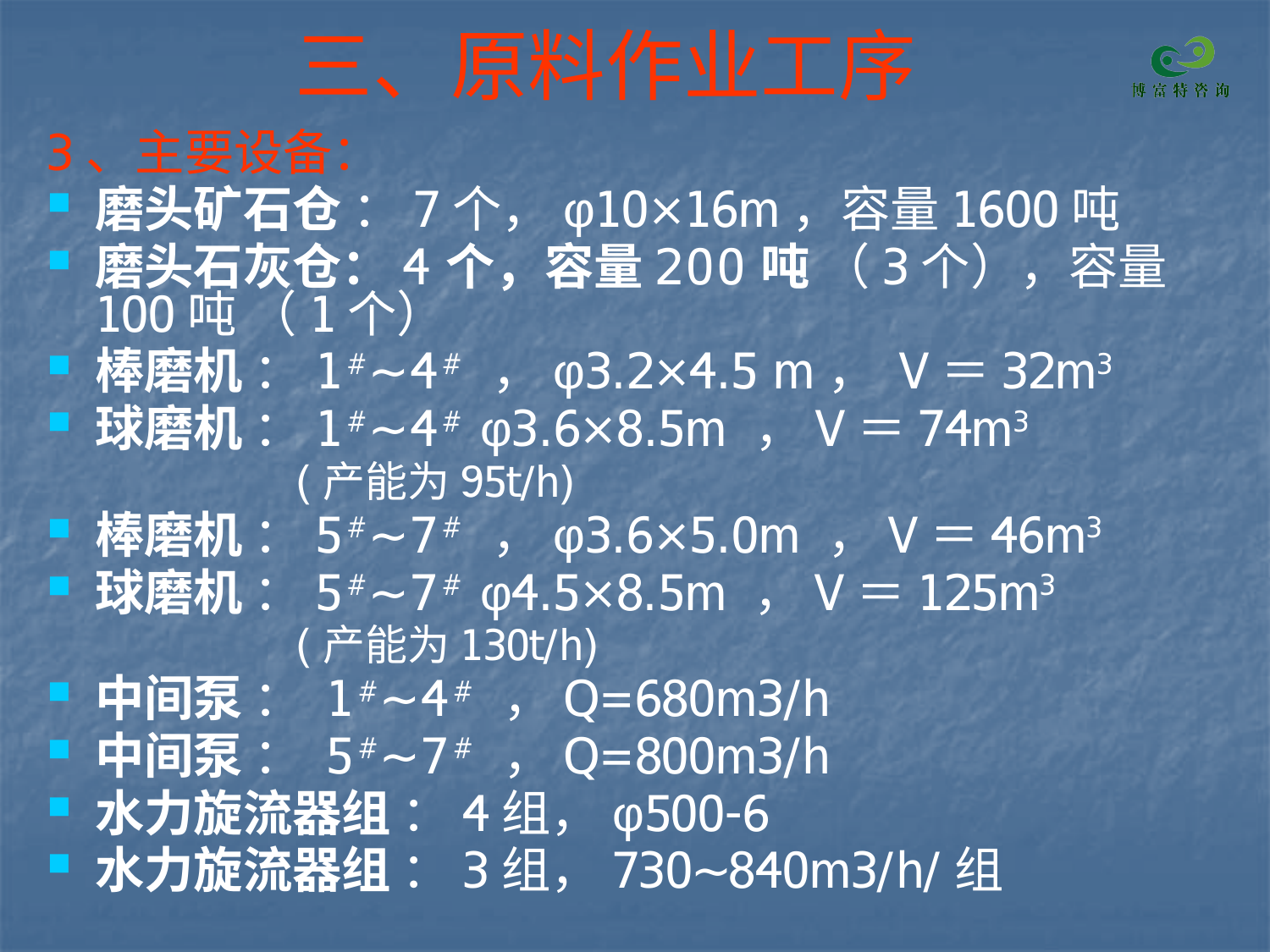

# 三、原料作业工序
3、主要设备：
磨头矿石仓 ：7个，φ10×16m，容量1600吨
磨头石灰仓：4个，容量200吨 （3个），容量100吨 （1个）
棒磨机 ：1#~4# ，φ3.2×4.5 m， V＝32m3
球磨机 ：1#~4# φ3.6×8.5m ，V＝74m3
                   (产能为95t/h)
棒磨机 ：5#~7# ，φ3.6×5.0m ，V＝46m3
球磨机 ：5#~7# φ4.5×8.5m ，V＝125m3
                   (产能为130t/h)
中间泵 ： 1#~4# ，Q=680m3/h
中间泵 ： 5#~7# ，Q=800m3/h
水力旋流器组 ：4组，φ500-6
水力旋流器组 ：3组，730~840m3/h/组